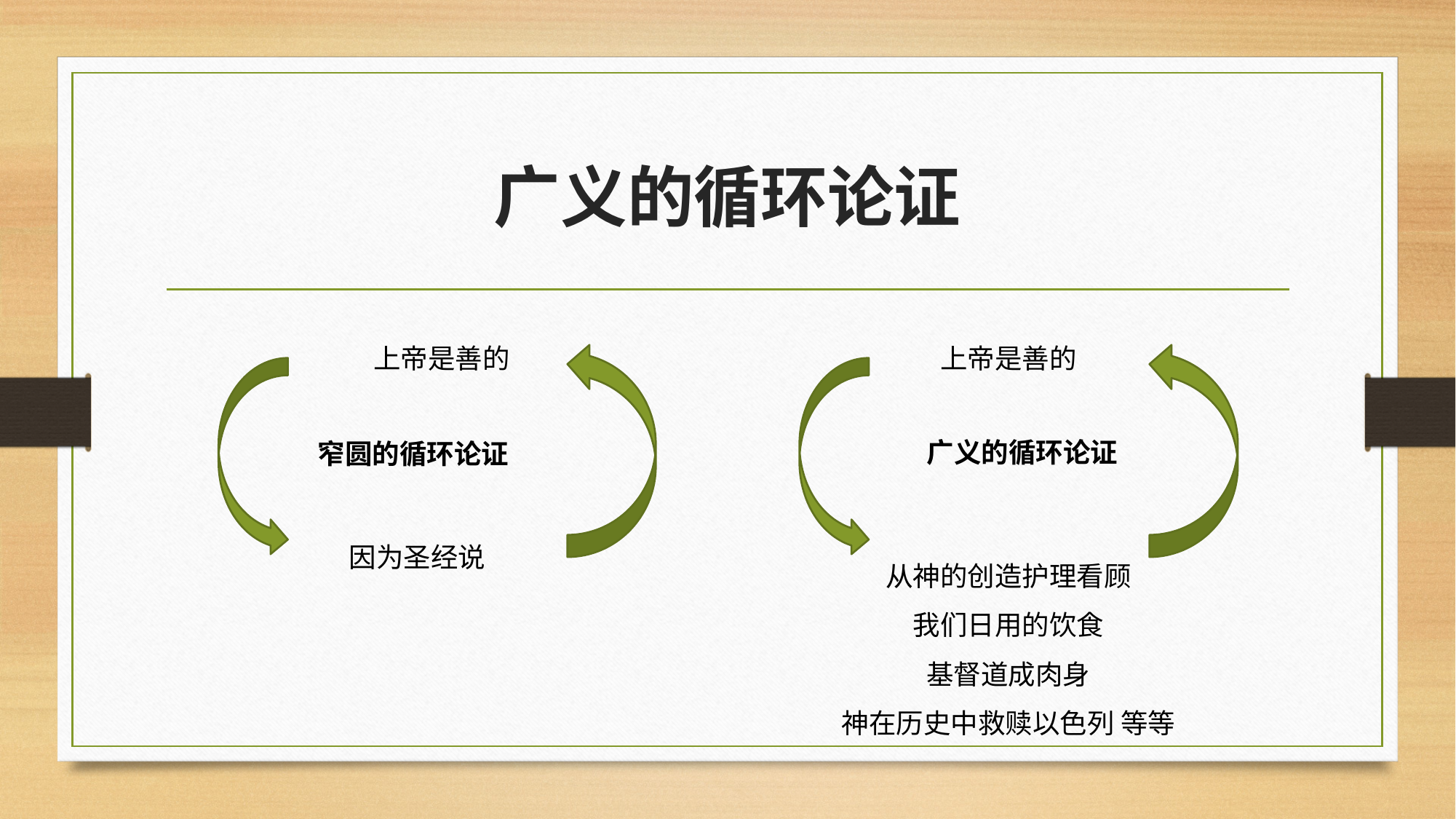

# 广义的循环论证
上帝是善的
上帝是善的

广义的循环论证
窄圆的循环论证
因为圣经说
从神的创造护理看顾
我们日用的饮食
基督道成肉身
神在历史中救赎以色列 等等